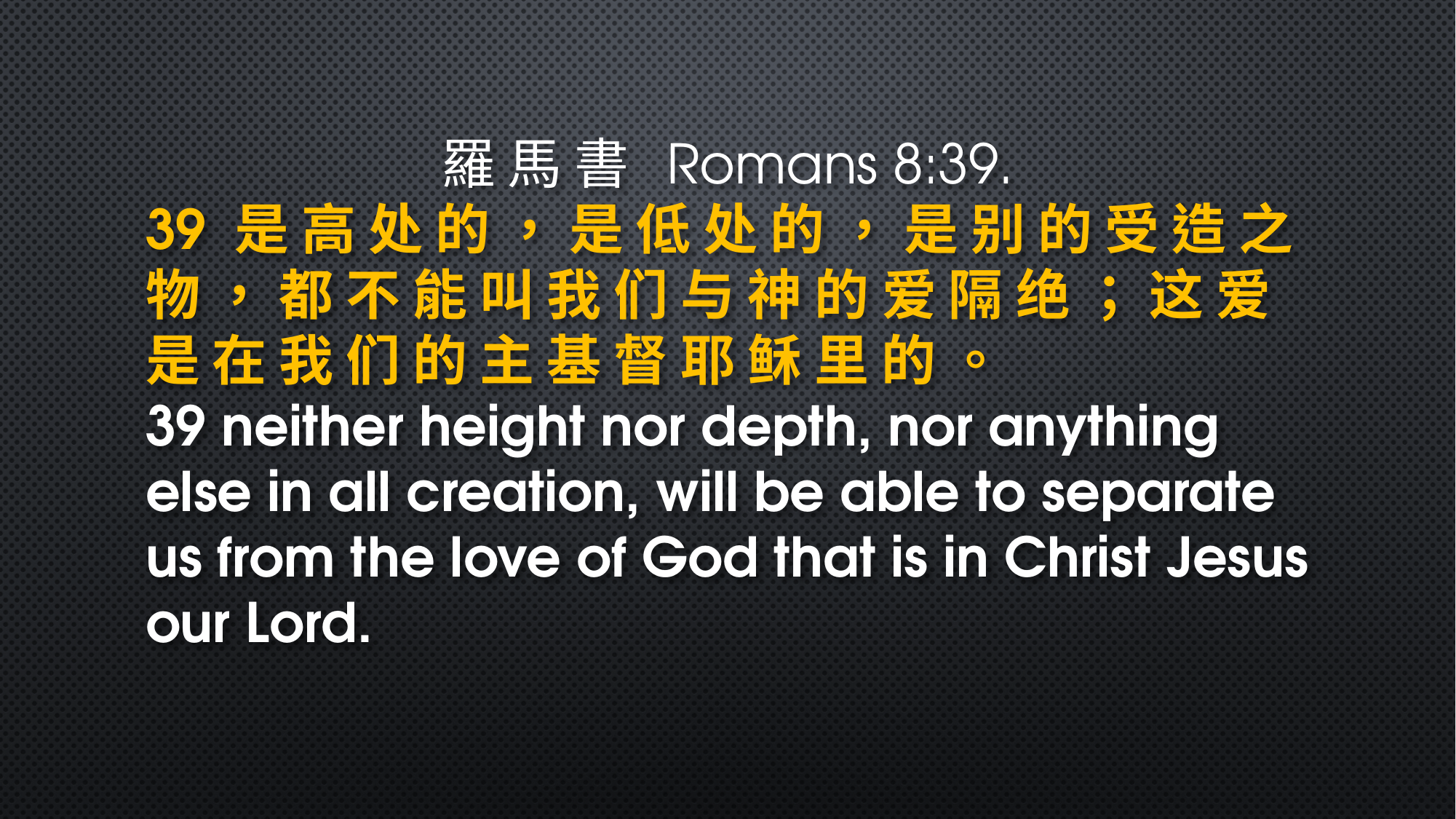

羅 馬 書  Romans 8:39.
39 是 高 处 的 ， 是 低 处 的 ， 是 别 的 受 造 之 物 ， 都 不 能 叫 我 们 与 神 的 爱 隔 绝 ； 这 爱 是 在 我 们 的 主 基 督 耶 稣 里 的 。
39 neither height nor depth, nor anything else in all creation, will be able to separate us from the love of God that is in Christ Jesus our Lord.